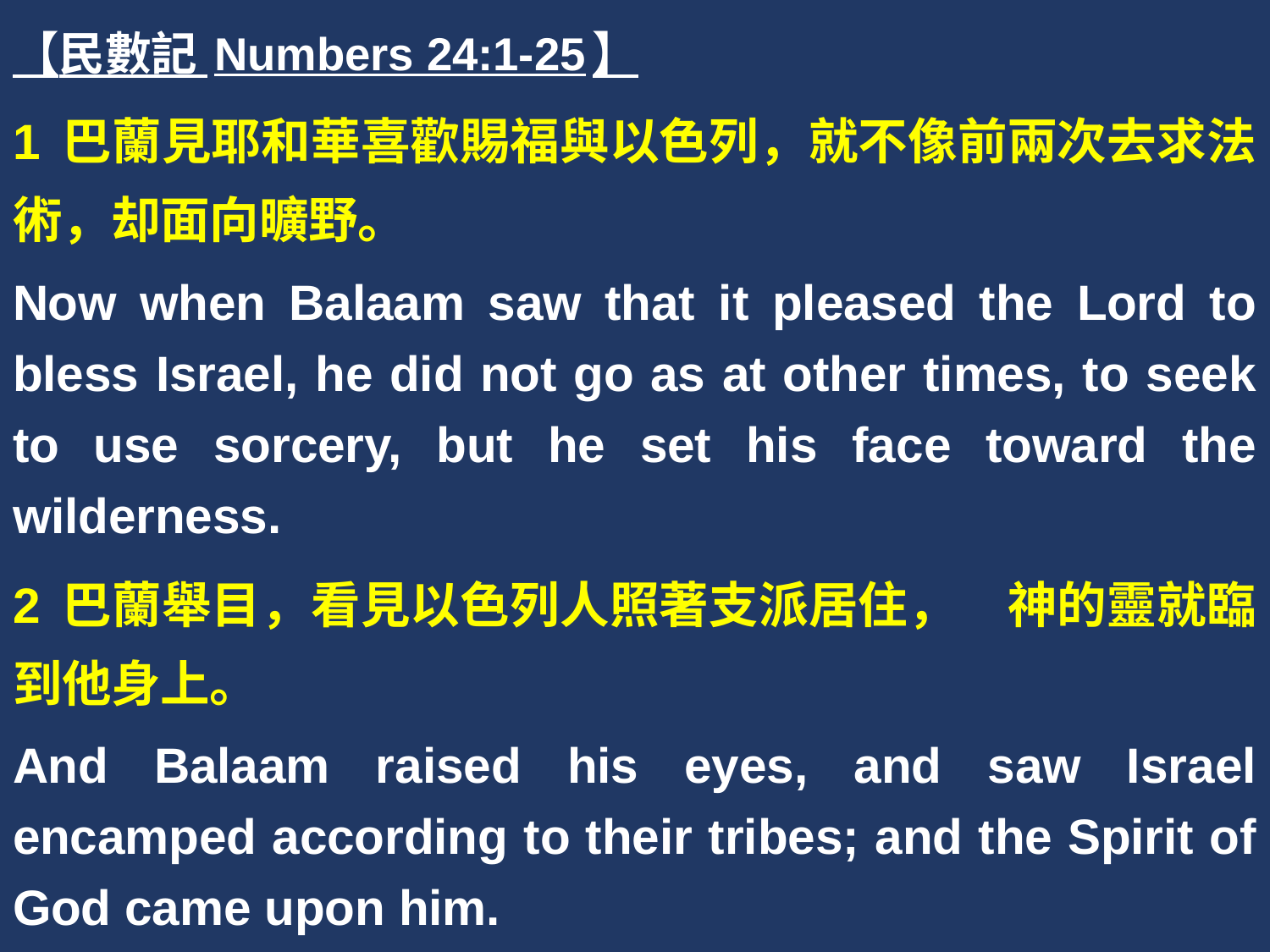

【民數記 Numbers 24:1-25】
1 巴蘭見耶和華喜歡賜福與以色列，就不像前兩次去求法術，却面向曠野。
Now when Balaam saw that it pleased the Lord to bless Israel, he did not go as at other times, to seek to use sorcery, but he set his face toward the wilderness.
2 巴蘭舉目，看見以色列人照著支派居住，　神的靈就臨到他身上。
And Balaam raised his eyes, and saw Israel encamped according to their tribes; and the Spirit of God came upon him.